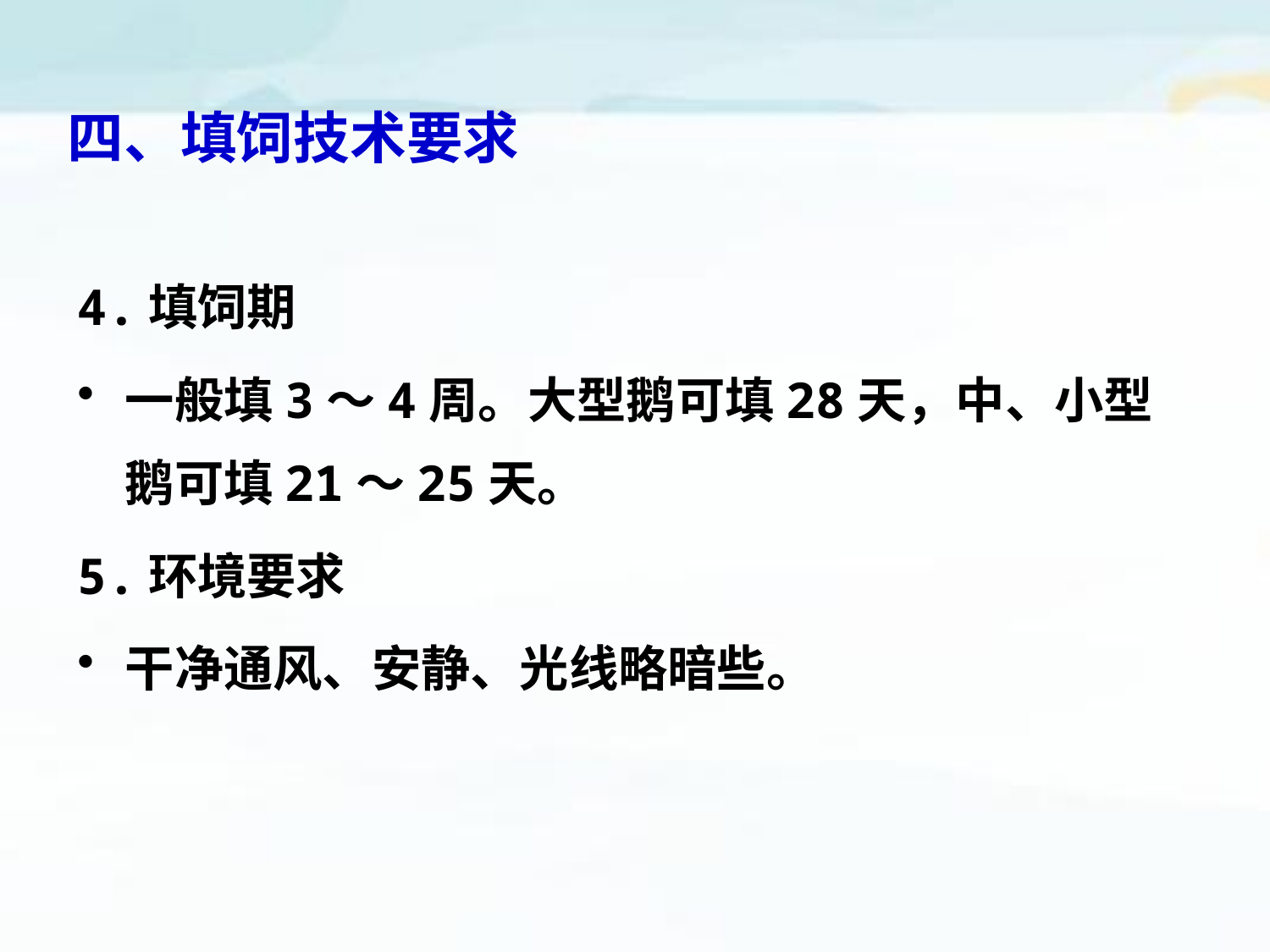

# 四、填饲技术要求
4.填饲期
一般填3～4周。大型鹅可填28天，中、小型鹅可填21～25天。
5.环境要求
干净通风、安静、光线略暗些。